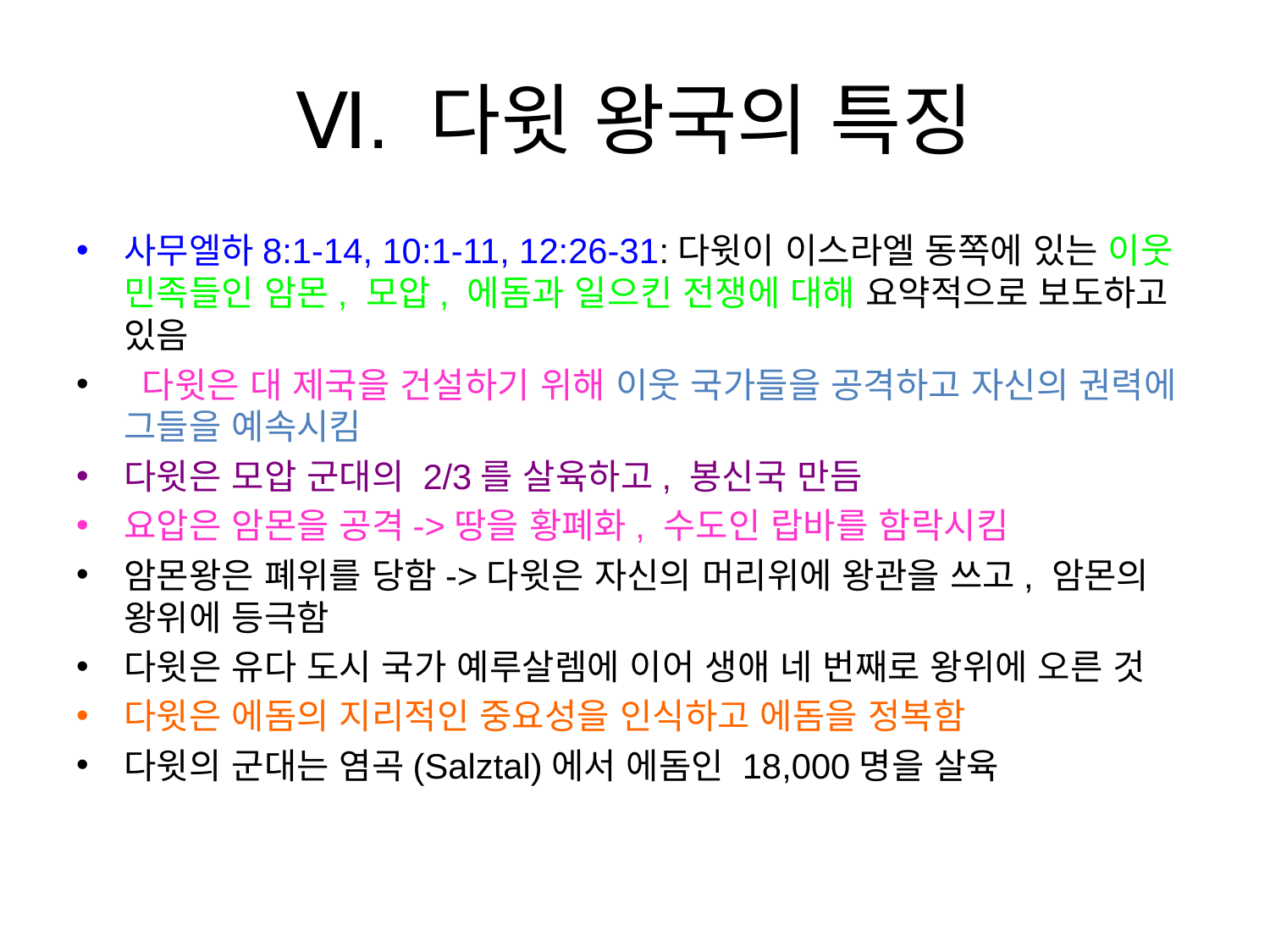

# Ⅵ. 다윗 왕국의 특징
사무엘하8:1-14, 10:1-11, 12:26-31:다윗이 이스라엘 동쪽에 있는 이웃 민족들인 암몬, 모압, 에돔과 일으킨 전쟁에 대해 요약적으로 보도하고 있음
 다윗은 대 제국을 건설하기 위해 이웃 국가들을 공격하고 자신의 권력에 그들을 예속시킴
다윗은 모압 군대의 2/3를 살육하고, 봉신국 만듬
요압은 암몬을 공격->땅을 황폐화, 수도인 랍바를 함락시킴
암몬왕은 폐위를 당함->다윗은 자신의 머리위에 왕관을 쓰고, 암몬의 왕위에 등극함
다윗은 유다 도시 국가 예루살렘에 이어 생애 네 번째로 왕위에 오른 것
다윗은 에돔의 지리적인 중요성을 인식하고 에돔을 정복함
다윗의 군대는 염곡(Salztal)에서 에돔인 18,000명을 살육